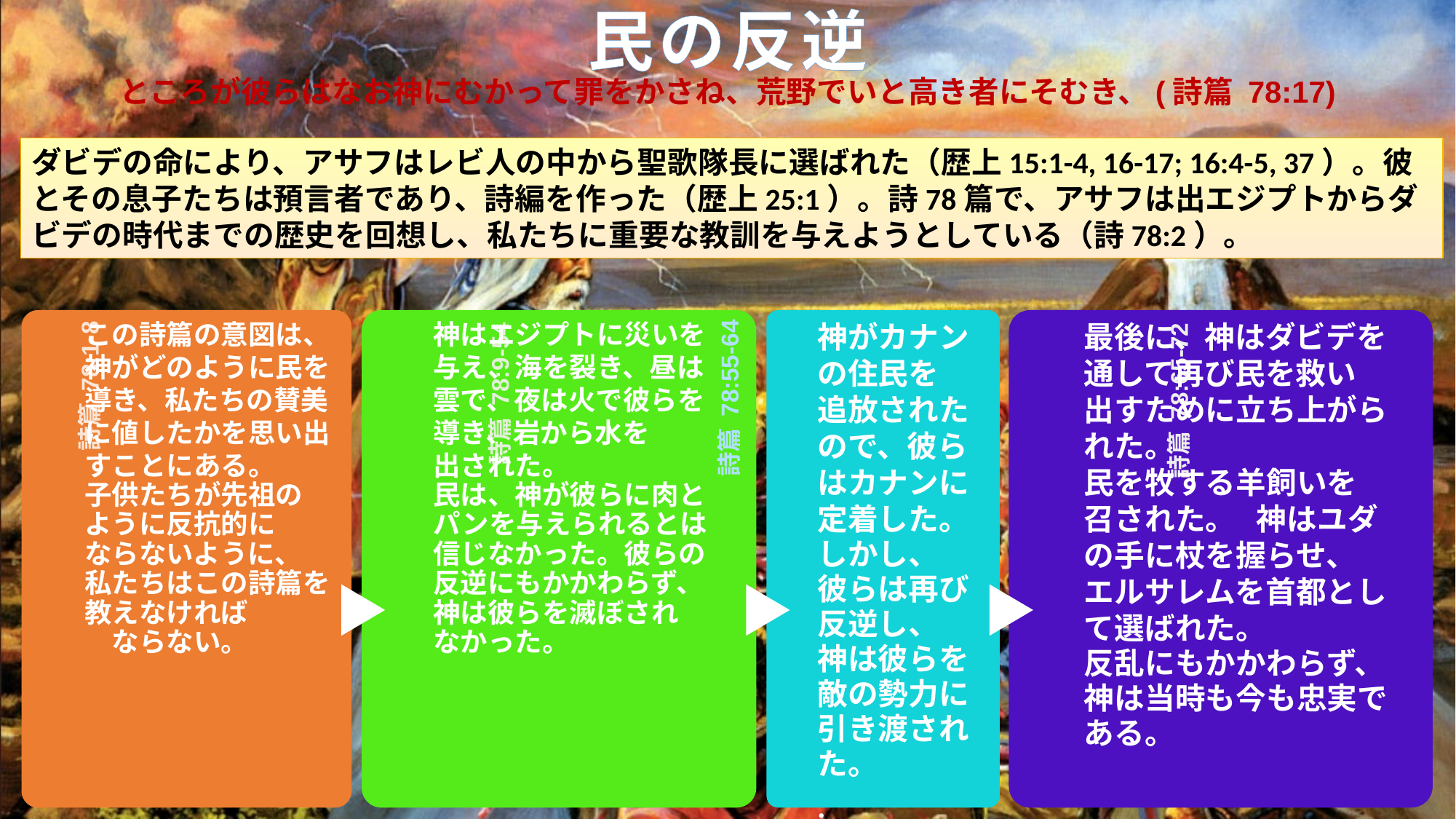

民の反逆
ところが彼らはなお神にむかって罪をかさね、荒野でいと高き者にそむき、(詩篇 78:17)
ダビデの命により、アサフはレビ人の中から聖歌隊長に選ばれた（歴上15:1-4, 16-17; 16:4-5, 37）。彼とその息子たちは預言者であり、詩編を作った（歴上25:1）。詩78篇で、アサフは出エジプトからダビデの時代までの歴史を回想し、私たちに重要な教訓を与えようとしている（詩78:2）。
詩篇 78:1-8
この詩篇の意図は、神がどのように民を導き、私たちの賛美に値したかを思い出すことにある。
子供たちが先祖の　ように反抗的に　　ならないように、　私たちはこの詩篇を教えなければ　　　　ならない。

詩篇 78:9-54
神はエジプトに災いを与え、海を裂き、昼は雲で、夜は火で彼らを導き、岩から水を　　出された。
民は、神が彼らに肉とパンを与えられるとは信じなかった。彼らの反逆にもかかわらず、神は彼らを滅ぼされ　なかった。
詩篇 78:55-64
神がカナンの住民を　追放されたので、彼らはカナンに定着した。
しかし、　彼らは再び反逆し、　神は彼らを敵の勢力に引き渡された。
.
詩篇 78:65-72
最後に、神はダビデを通して再び民を救い　出すために立ち上がられた。
民を牧する羊飼いを　召された。   神はユダの手に杖を握らせ、　エルサレムを首都として選ばれた。
反乱にもかかわらず、神は当時も今も忠実である。